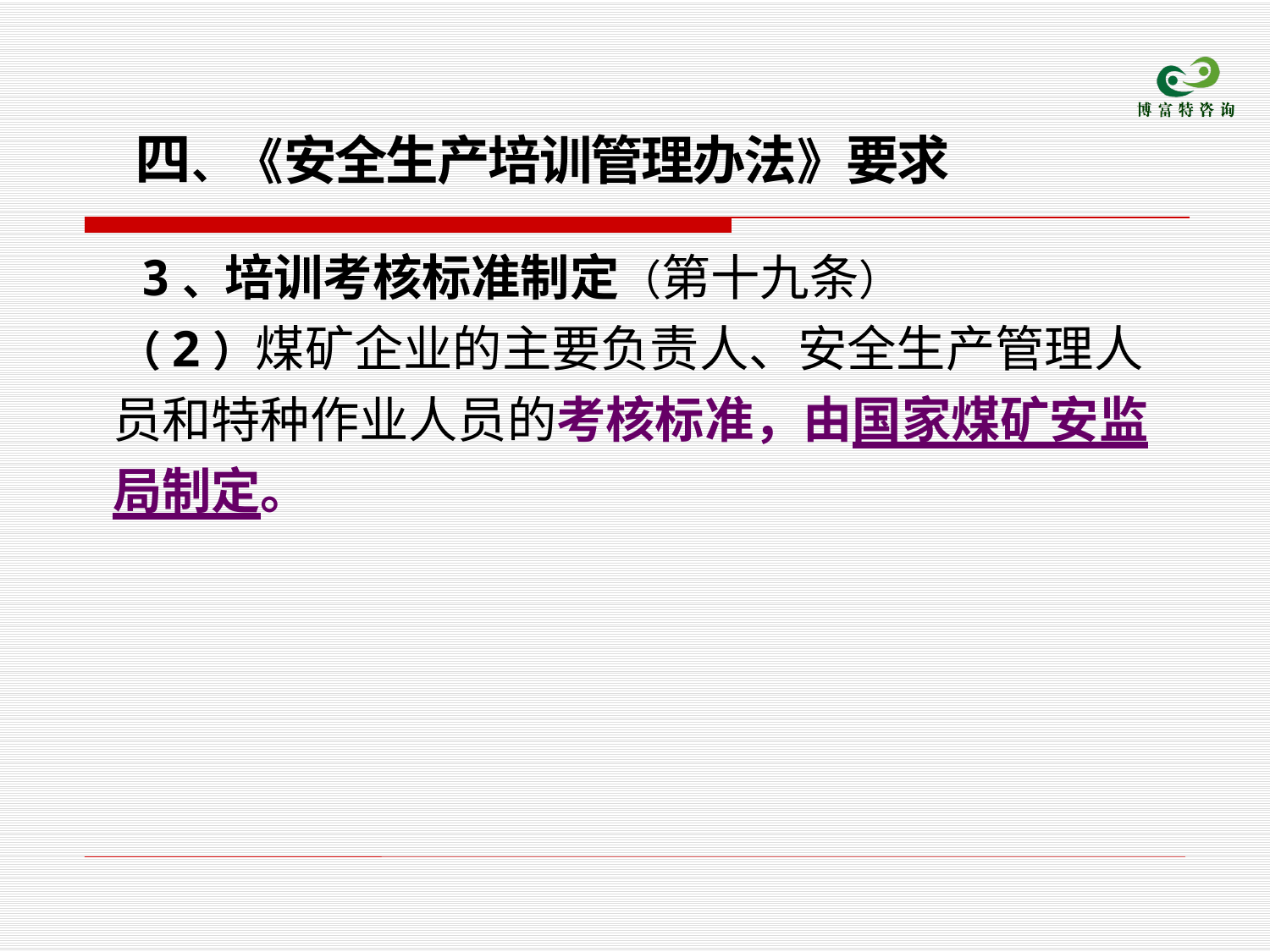

四、《安全生产培训管理办法》要求
　      3、培训考核标准制定（第十九条）
       （2）煤矿企业的主要负责人、安全生产管理人员和特种作业人员的考核标准，由国家煤矿安监局制定。